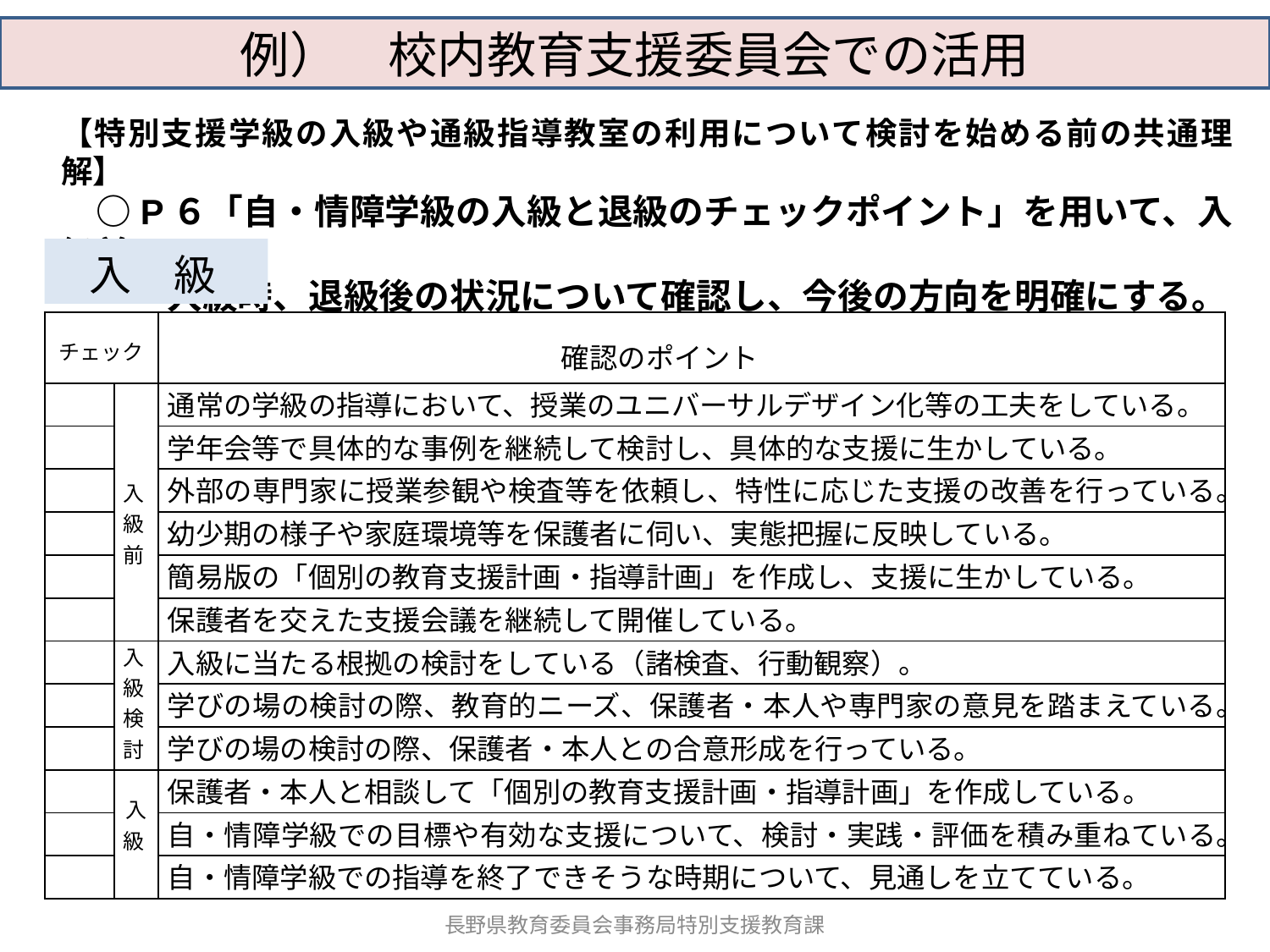

例）　校内教育支援委員会での活用
【特別支援学級の入級や通級指導教室の利用について検討を始める前の共通理解】
　○P６「自・情障学級の入級と退級のチェックポイント」を用いて、入級前、
　　　入級時、退級後の状況について確認し、今後の方向を明確にする。

入　級
| チェック |  | 確認のポイント |
| --- | --- | --- |
|  | 入級前 | 通常の学級の指導において、授業のユニバーサルデザイン化等の工夫をしている。 |
|  |  | 学年会等で具体的な事例を継続して検討し、具体的な支援に生かしている。 |
|  |  | 外部の専門家に授業参観や検査等を依頼し、特性に応じた支援の改善を行っている。 |
|  |  | 幼少期の様子や家庭環境等を保護者に伺い、実態把握に反映している。 |
|  |  | 簡易版の「個別の教育支援計画・指導計画」を作成し、支援に生かしている。 |
|  |  | 保護者を交えた支援会議を継続して開催している。 |
|  | 入級検討 | 入級に当たる根拠の検討をしている（諸検査、行動観察）。 |
|  |  | 学びの場の検討の際、教育的ニーズ、保護者・本人や専門家の意見を踏まえている。 |
|  |  | 学びの場の検討の際、保護者・本人との合意形成を行っている。 |
|  | 入 級 | 保護者・本人と相談して「個別の教育支援計画・指導計画」を作成している。 |
|  |  | 自・情障学級での目標や有効な支援について、検討・実践・評価を積み重ねている。 |
|  |  | 自・情障学級での指導を終了できそうな時期について、見通しを立てている。 |
長野県教育委員会事務局特別支援教育課